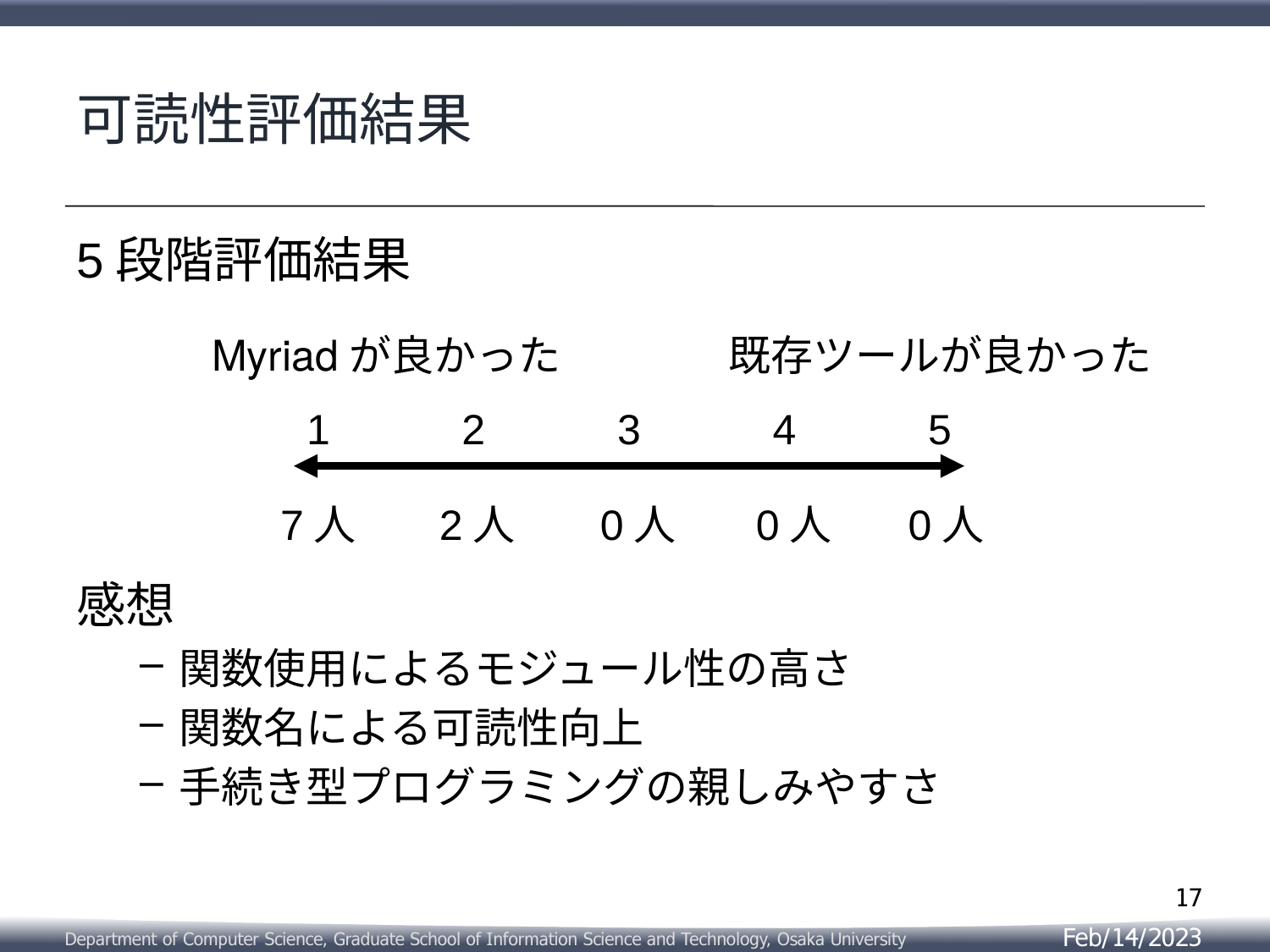

# 可読性評価結果
5段階評価結果

感想
関数使用によるモジュール性の高さ
関数名による可読性向上
手続き型プログラミングの親しみやすさ

Myriadが良かった
既存ツールが良かった
1
2
3
4
5
7人
2人
0人
0人
0人
17
Feb/14/2023